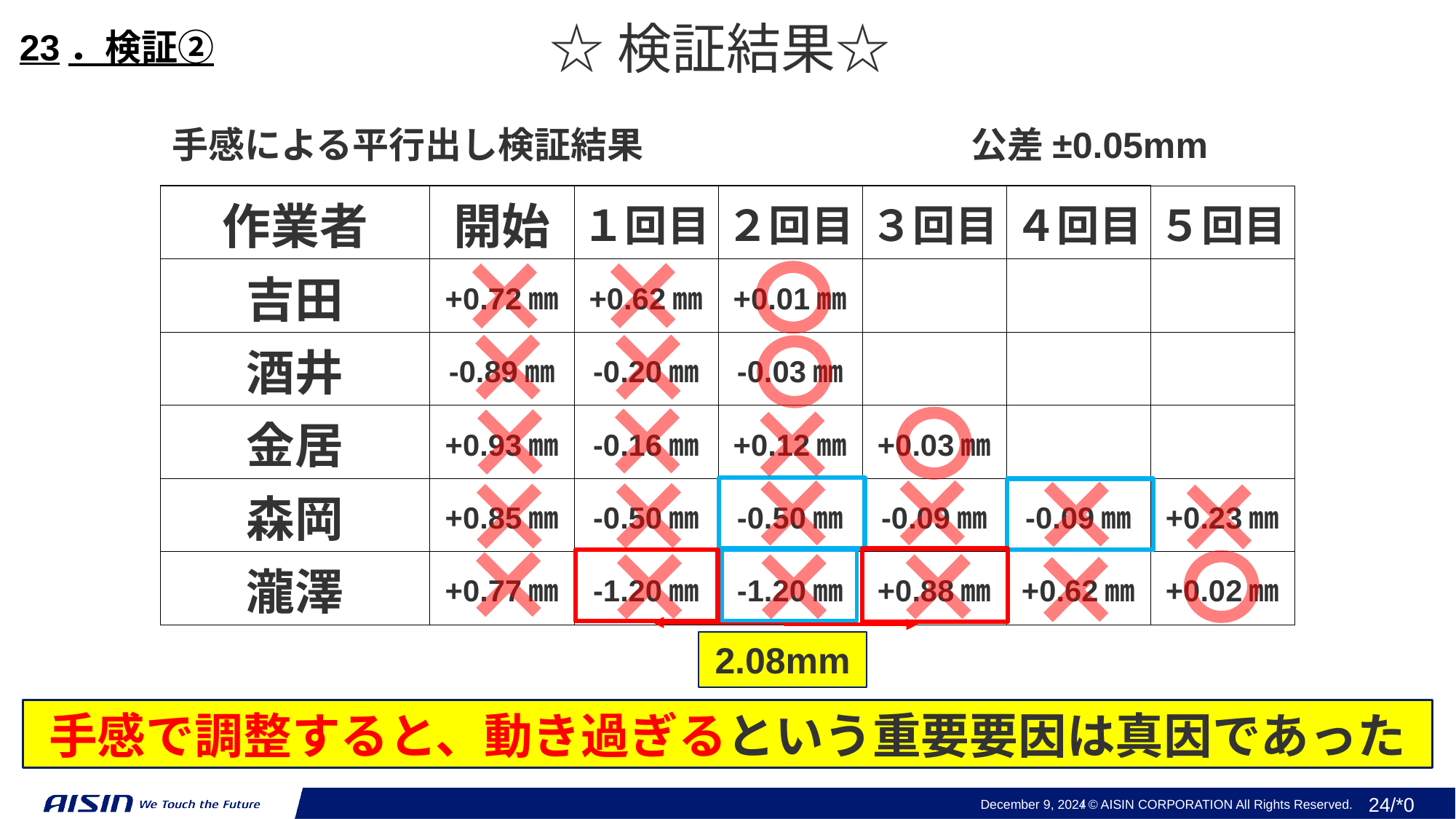

☆検証結果☆

23．検証②
手感による平行出し検証結果　　　　　　　　　公差±0.05mm
| 作業者 | 開始 | １回目 | ２回目 | ３回目 | ４回目 | ５回目 |
| --- | --- | --- | --- | --- | --- | --- |
| 吉田 | +0.72㎜ | +0.62㎜ | +0.01㎜ |  |  |  |
| 酒井 | -0.89㎜ | -0.20㎜ | -0.03㎜ |  |  |  |
| 金居 | +0.93㎜ | -0.16㎜ | +0.12㎜ | +0.03㎜ |  |  |
| 森岡 | +0.85㎜ | -0.50㎜ | -0.50㎜ | -0.09㎜ | -0.09㎜ | +0.23㎜ |
| 瀧澤 | +0.77㎜ | -1.20㎜ | -1.20㎜ | +0.88㎜ | +0.62㎜ | +0.02㎜ |

2.08mm
手感で調整すると、動き過ぎるという重要要因は真因であった
December 9, 2024